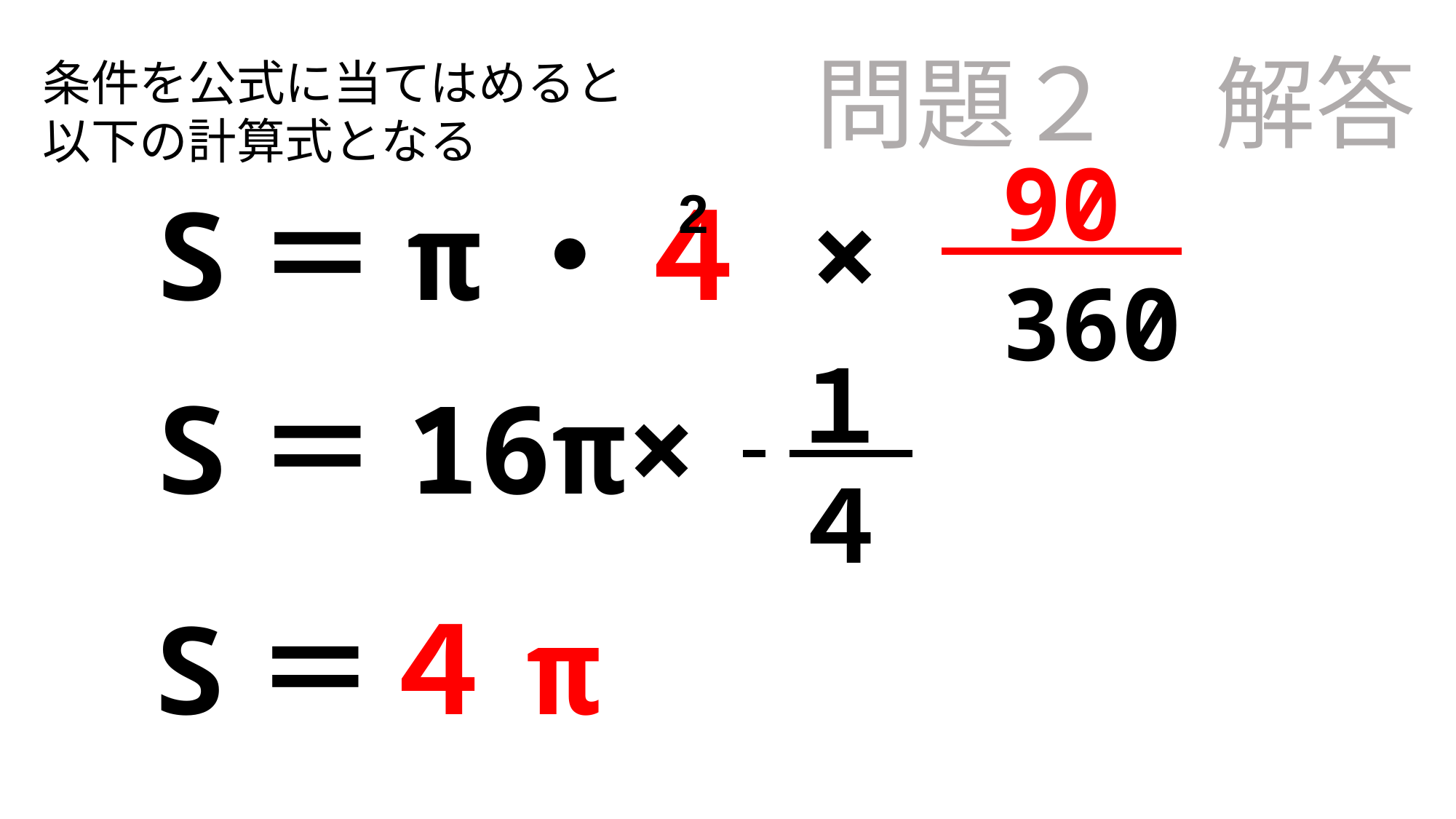

問題２　解答

条件を公式に当てはめると
以下の計算式となる
 90
 360
S＝π・４ ×
2
 １
 ４

S＝16π×

S＝４π